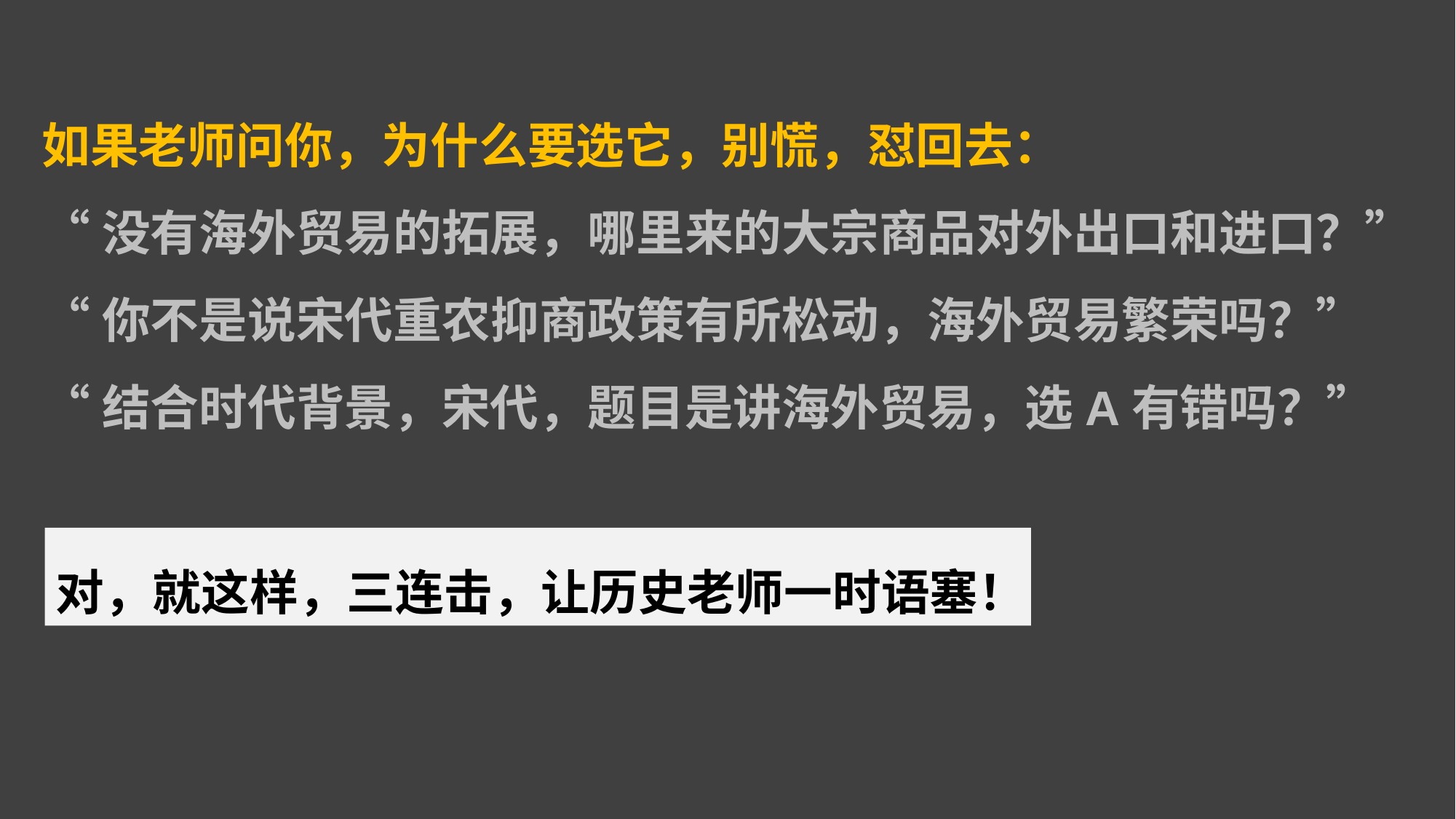

如果老师问你，为什么要选它，别慌，怼回去：
“没有海外贸易的拓展，哪里来的大宗商品对外出口和进口？”
“你不是说宋代重农抑商政策有所松动，海外贸易繁荣吗？”
“结合时代背景，宋代，题目是讲海外贸易，选A有错吗？”
对，就这样，三连击，让历史老师一时语塞！